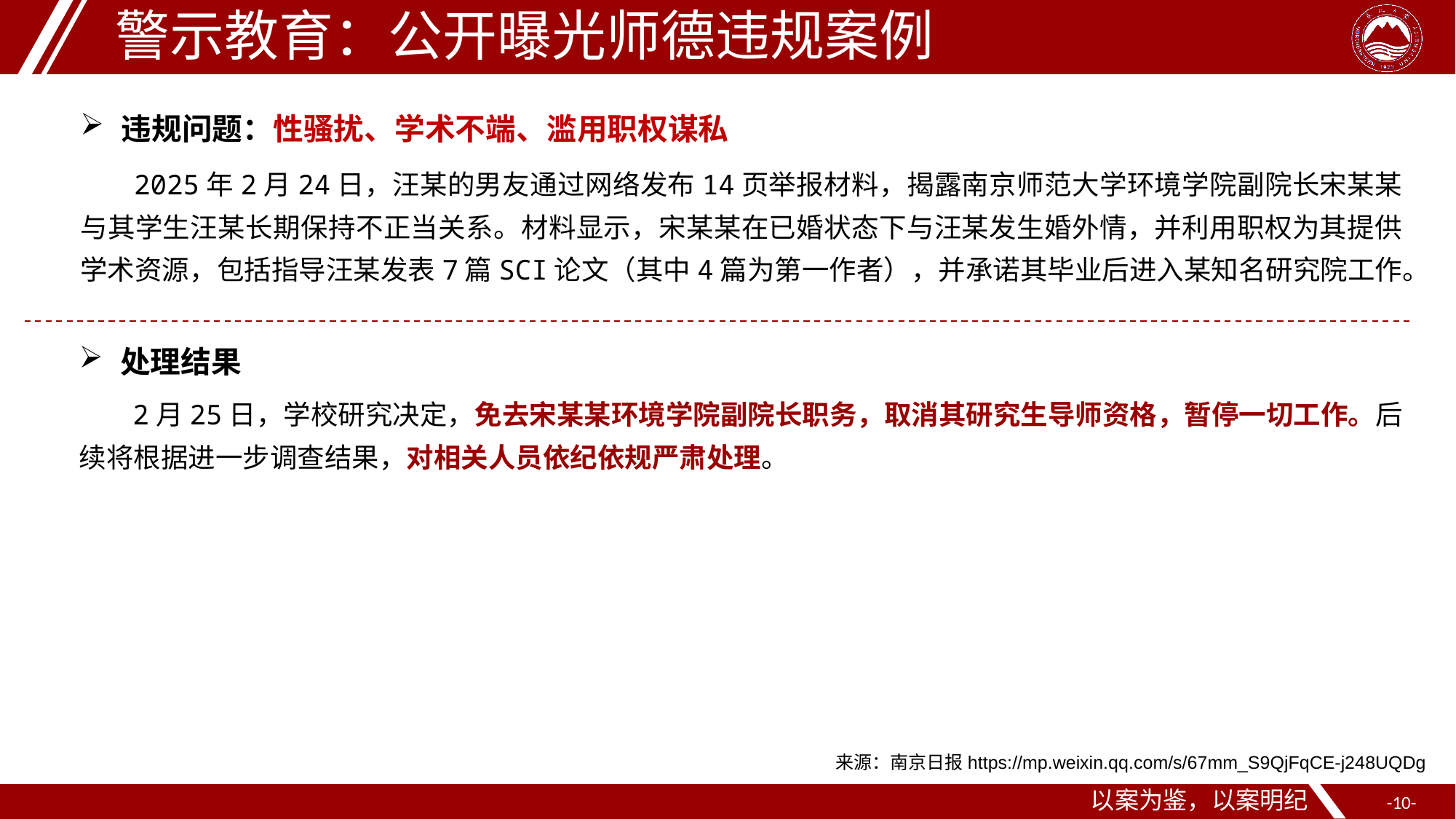

警示教育：公开曝光师德违规案例
违规问题：性骚扰、学术不端、滥用职权谋私
2025年2月24日，汪某的男友通过网络发布14页举报材料，揭露南京师范大学环境学院副院长宋某某与其学生汪某长期保持不正当关系。材料显示，宋某某在已婚状态下与汪某发生婚外情，并利用职权为其提供学术资源，包括指导汪某发表7篇SCI论文（其中4篇为第一作者），并承诺其毕业后进入某知名研究院工作。
处理结果
2月25日，学校研究决定，免去宋某某环境学院副院长职务，取消其研究生导师资格，暂停一切工作。后续将根据进一步调查结果，对相关人员依纪依规严肃处理。
来源：南京日报https://mp.weixin.qq.com/s/67mm_S9QjFqCE-j248UQDg
以案为鉴，以案明纪
-10-